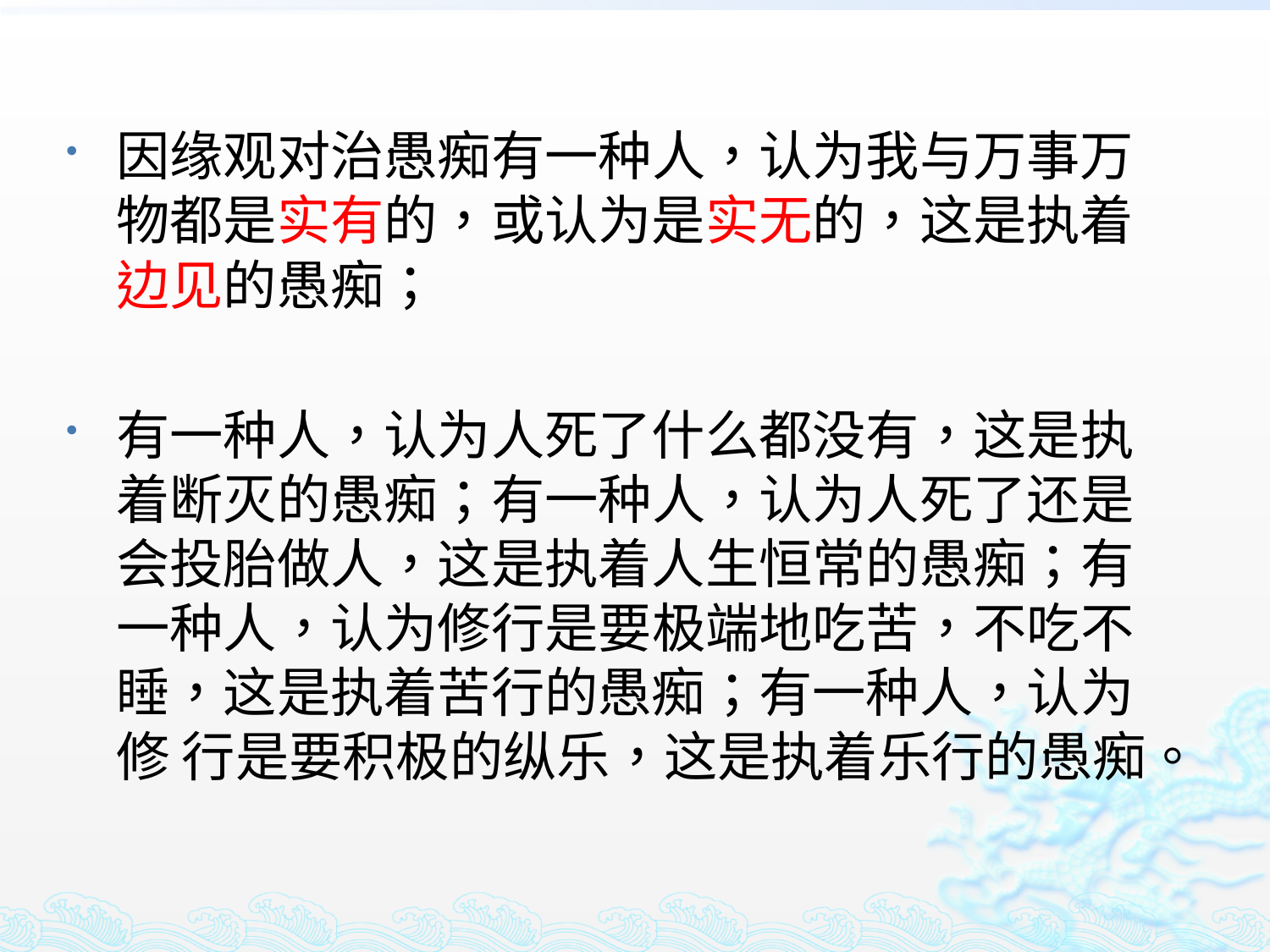

因缘观对治愚痴有一种人，认为我与万事万物都是实有的，或认为是实无的，这是执着边见的愚痴；

有一种人，认为人死了什么都没有，这是执着断灭的愚痴；有一种人，认为人死了还是会投胎做人，这是执着人生恒常的愚痴；有一种人，认为修行是要极端地吃苦，不吃不睡，这是执着苦行的愚痴；有一种人，认为修 行是要积极的纵乐，这是执着乐行的愚痴。